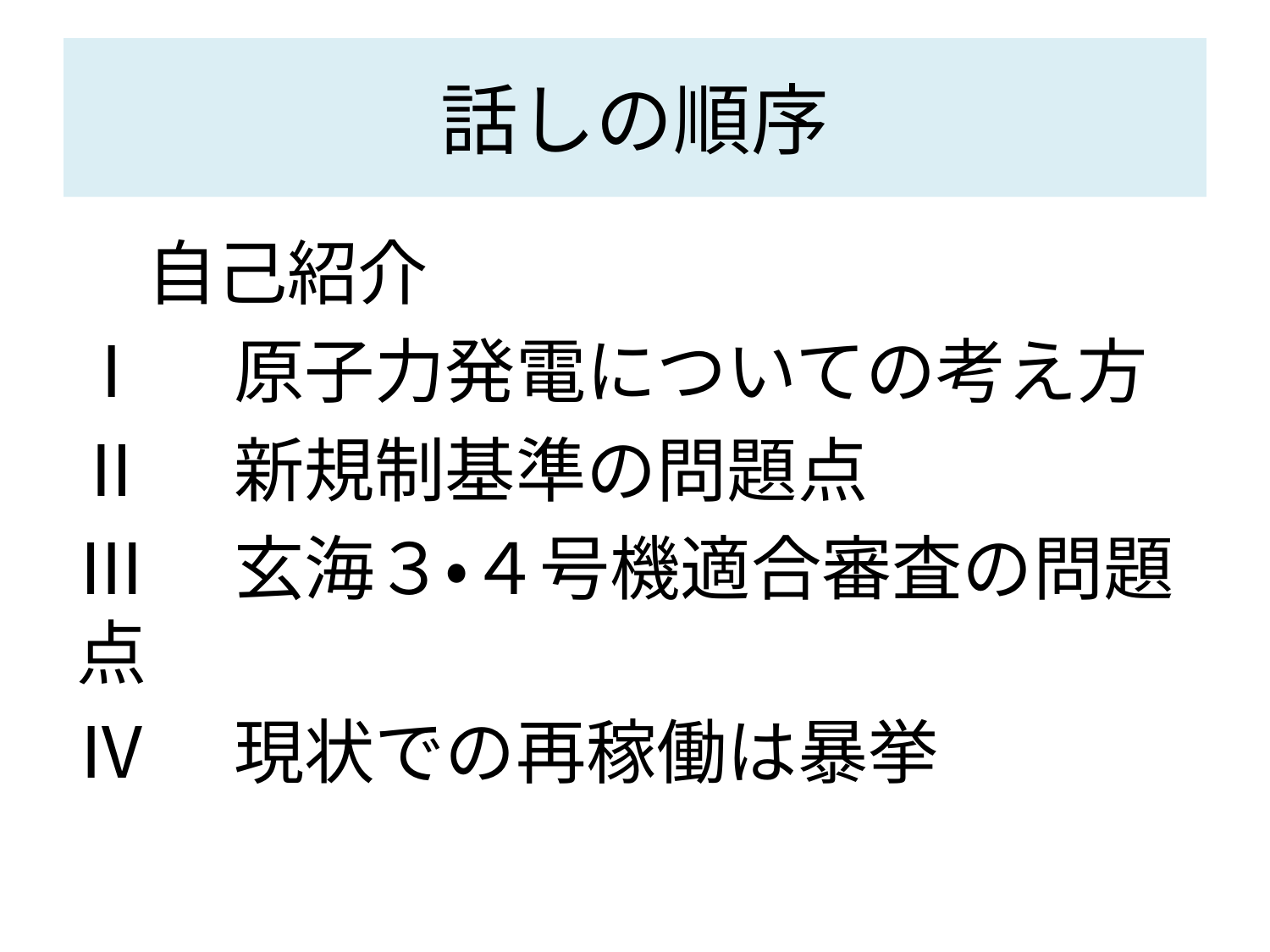

# 話しの順序
　自己紹介
Ⅰ　原子力発電についての考え方
Ⅱ　新規制基準の問題点
Ⅲ　玄海３・４号機適合審査の問題点
Ⅳ　現状での再稼働は暴挙